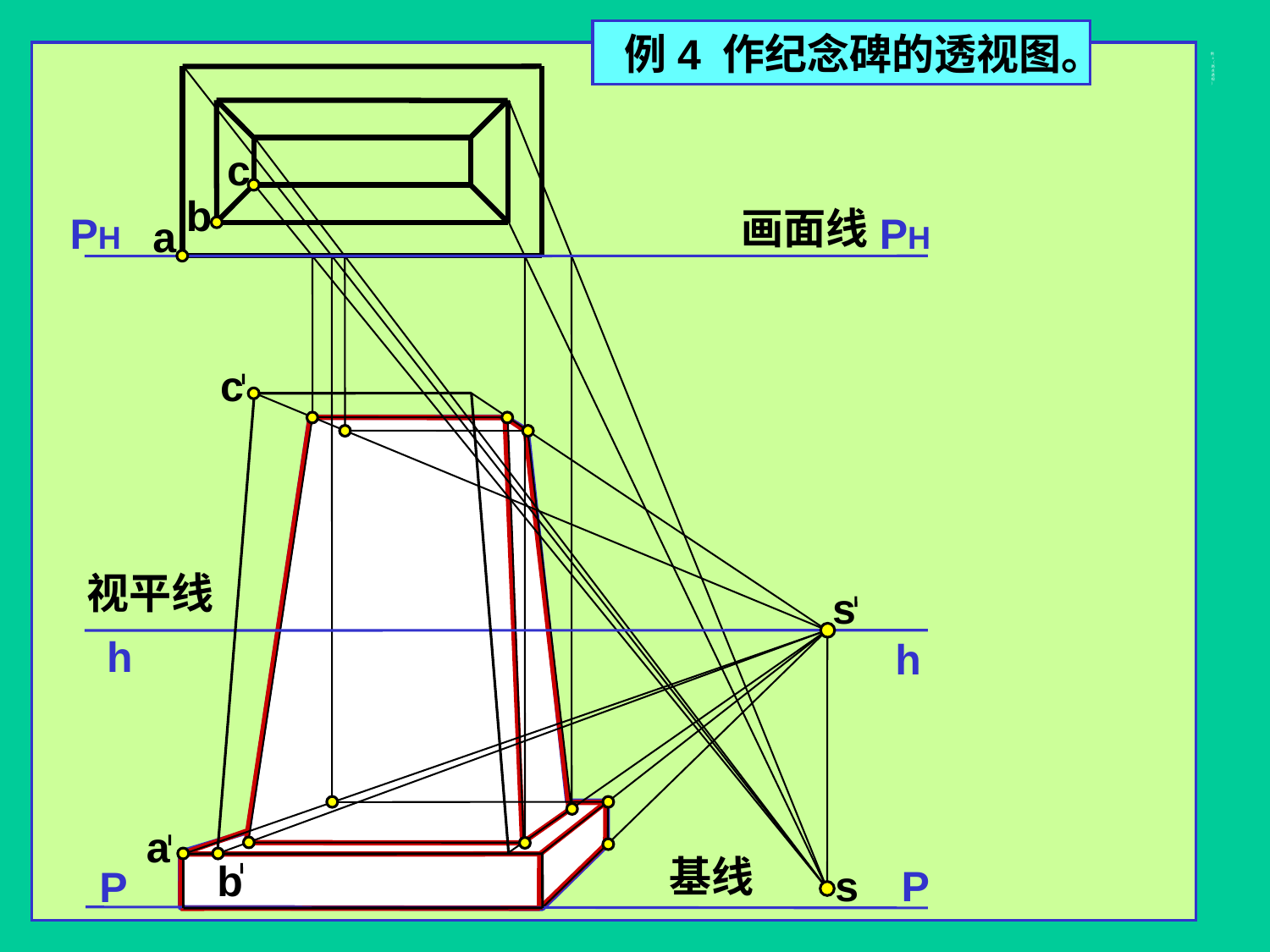

例4 作纪念碑的透视图。

# 例4（两点透视）

c

b
a

画面线
PH
PH

c

a

b

视平线
h
h

s

s

基线
P
P